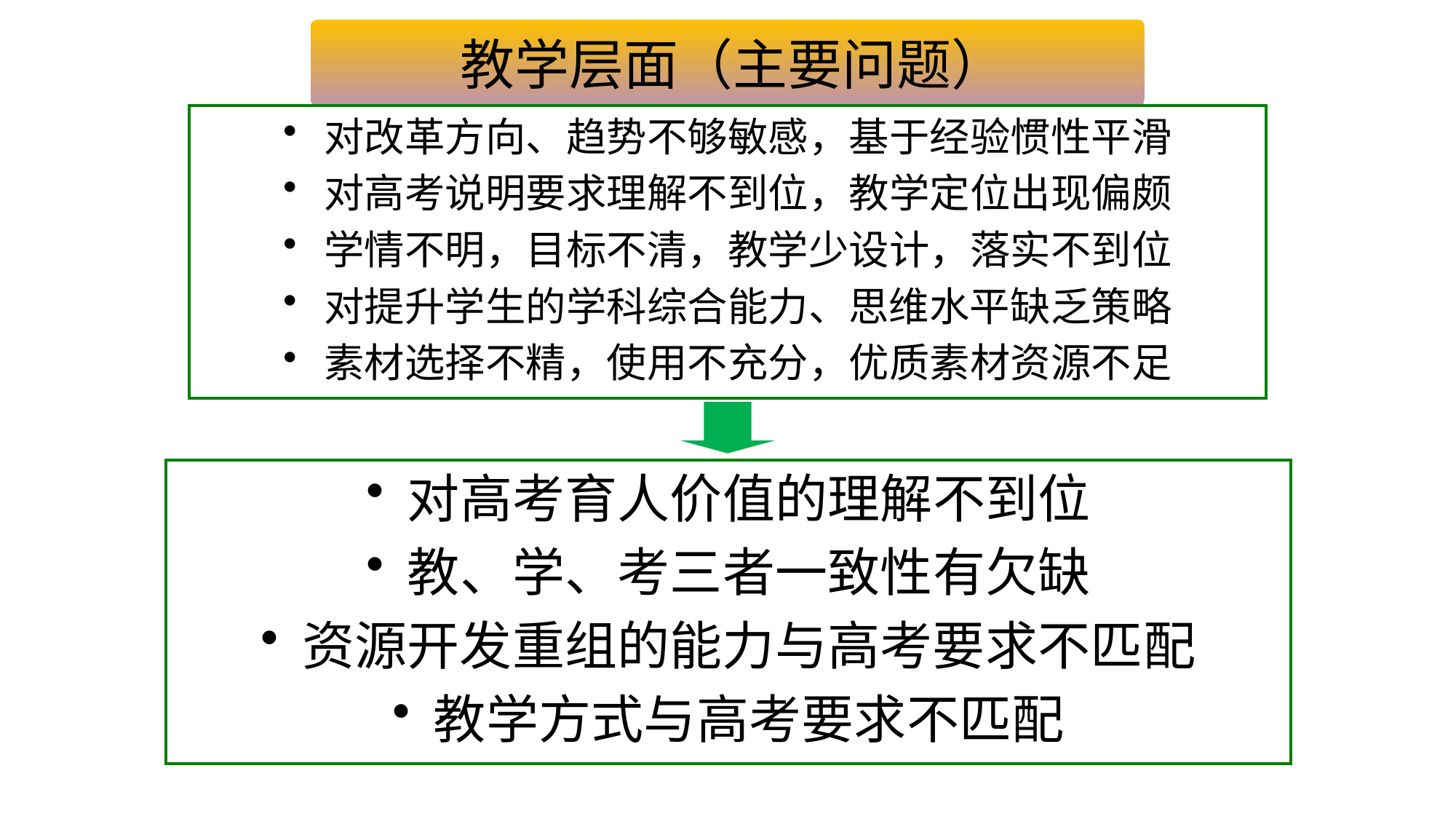

教学层面（主要问题）
对改革方向、趋势不够敏感，基于经验惯性平滑
对高考说明要求理解不到位，教学定位出现偏颇
学情不明，目标不清，教学少设计，落实不到位
对提升学生的学科综合能力、思维水平缺乏策略
素材选择不精，使用不充分，优质素材资源不足

对高考育人价值的理解不到位
教、学、考三者一致性有欠缺
资源开发重组的能力与高考要求不匹配
教学方式与高考要求不匹配